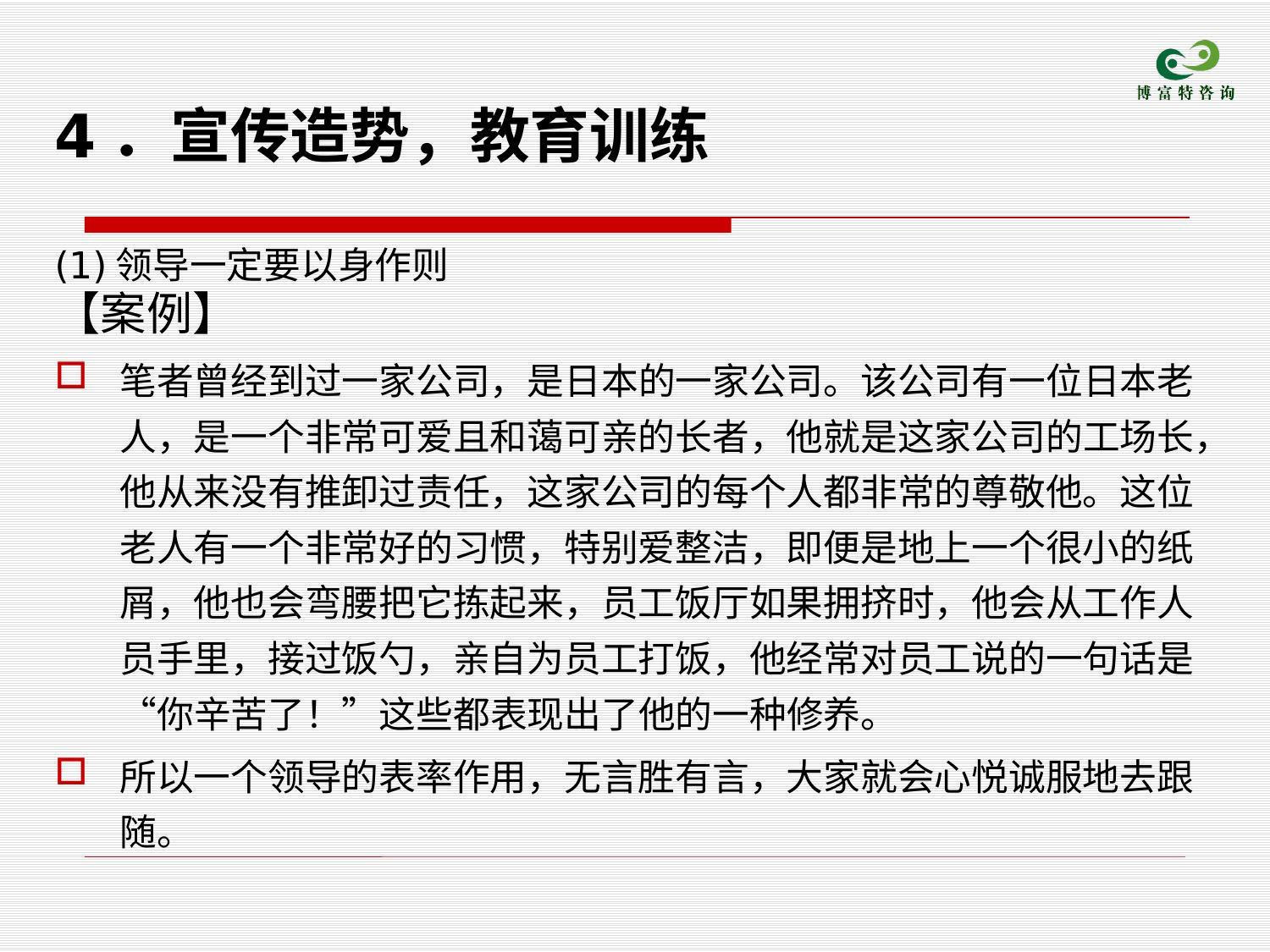

4．宣传造势，教育训练

(1)领导一定要以身作则
【案例】
笔者曾经到过一家公司，是日本的一家公司。该公司有一位日本老人，是一个非常可爱且和蔼可亲的长者，他就是这家公司的工场长，他从来没有推卸过责任，这家公司的每个人都非常的尊敬他。这位老人有一个非常好的习惯，特别爱整洁，即便是地上一个很小的纸屑，他也会弯腰把它拣起来，员工饭厅如果拥挤时，他会从工作人员手里，接过饭勺，亲自为员工打饭，他经常对员工说的一句话是“你辛苦了！”这些都表现出了他的一种修养。
所以一个领导的表率作用，无言胜有言，大家就会心悦诚服地去跟随。
416